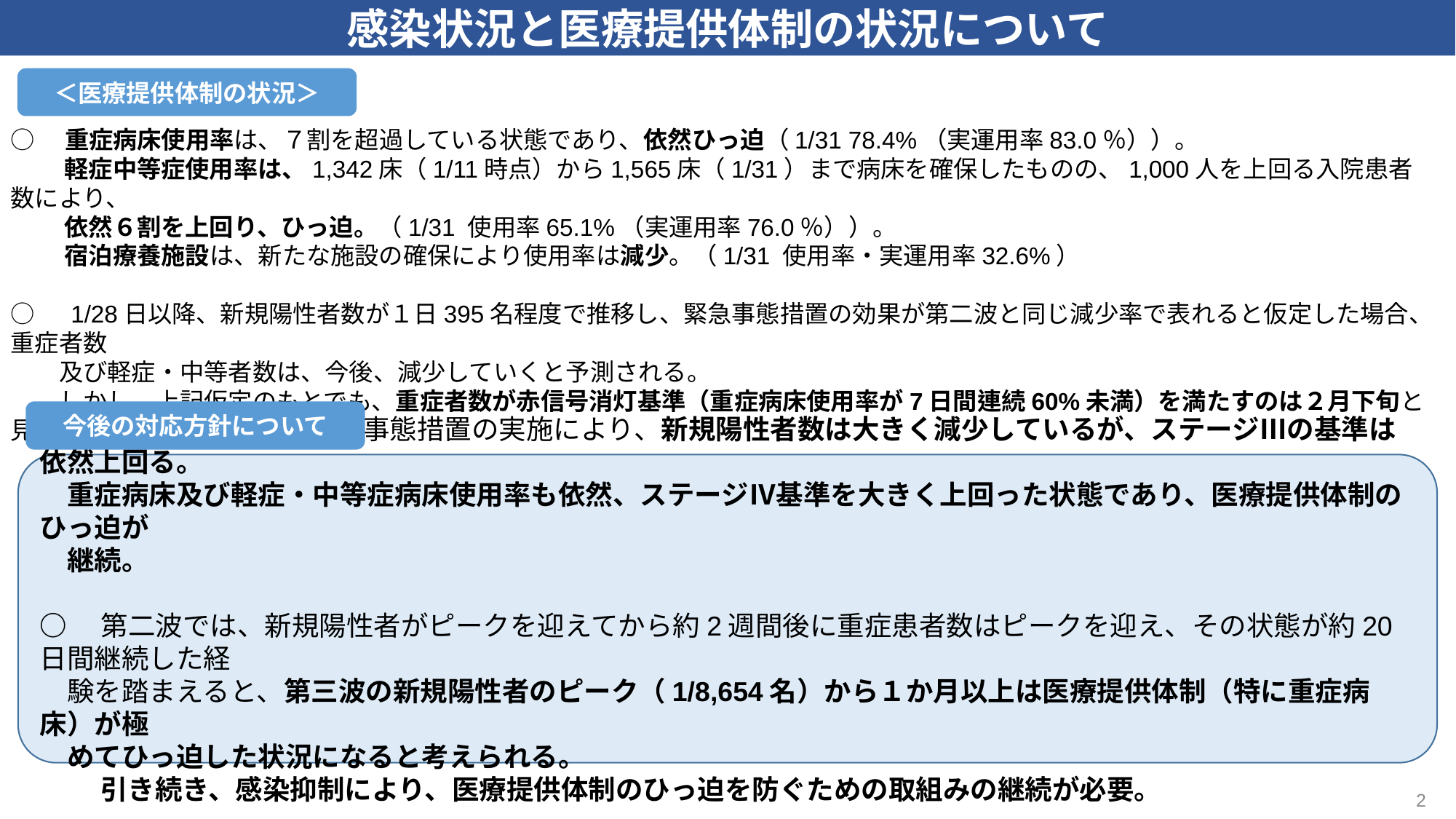

感染状況と医療提供体制の状況について

○　重症病床使用率は、７割を超過している状態であり、依然ひっ迫（1/31 78.4%（実運用率83.0％））。
　 　軽症中等症使用率は、1,342床（1/11時点）から1,565床（1/31）まで病床を確保したものの、1,000人を上回る入院患者数により、
　　 依然６割を上回り、ひっ迫。（1/31 使用率65.1%（実運用率76.0％））。
　　 宿泊療養施設は、新たな施設の確保により使用率は減少。（1/31 使用率・実運用率32.6%）

○　1/28日以降、新規陽性者数が１日395名程度で推移し、緊急事態措置の効果が第二波と同じ減少率で表れると仮定した場合、重症者数
　　及び軽症・中等者数は、今後、減少していくと予測される。
　　しかし、上記仮定のもとでも、重症者数が赤信号消灯基準（重症病床使用率が7日間連続60%未満）を満たすのは２月下旬と見込まれる。

＜医療提供体制の状況＞
今後の対応方針について
○　１月14日からの緊急事態措置の実施により、新規陽性者数は大きく減少しているが、ステージⅢの基準は依然上回る。
　重症病床及び軽症・中等症病床使用率も依然、ステージⅣ基準を大きく上回った状態であり、医療提供体制のひっ迫が
　継続。

○　第二波では、新規陽性者がピークを迎えてから約2週間後に重症患者数はピークを迎え、その状態が約20日間継続した経
　験を踏まえると、第三波の新規陽性者のピーク（1/8,654名）から１か月以上は医療提供体制（特に重症病床）が極
　めてひっ迫した状況になると考えられる。
　　 引き続き、感染抑制により、医療提供体制のひっ迫を防ぐための取組みの継続が必要。
2